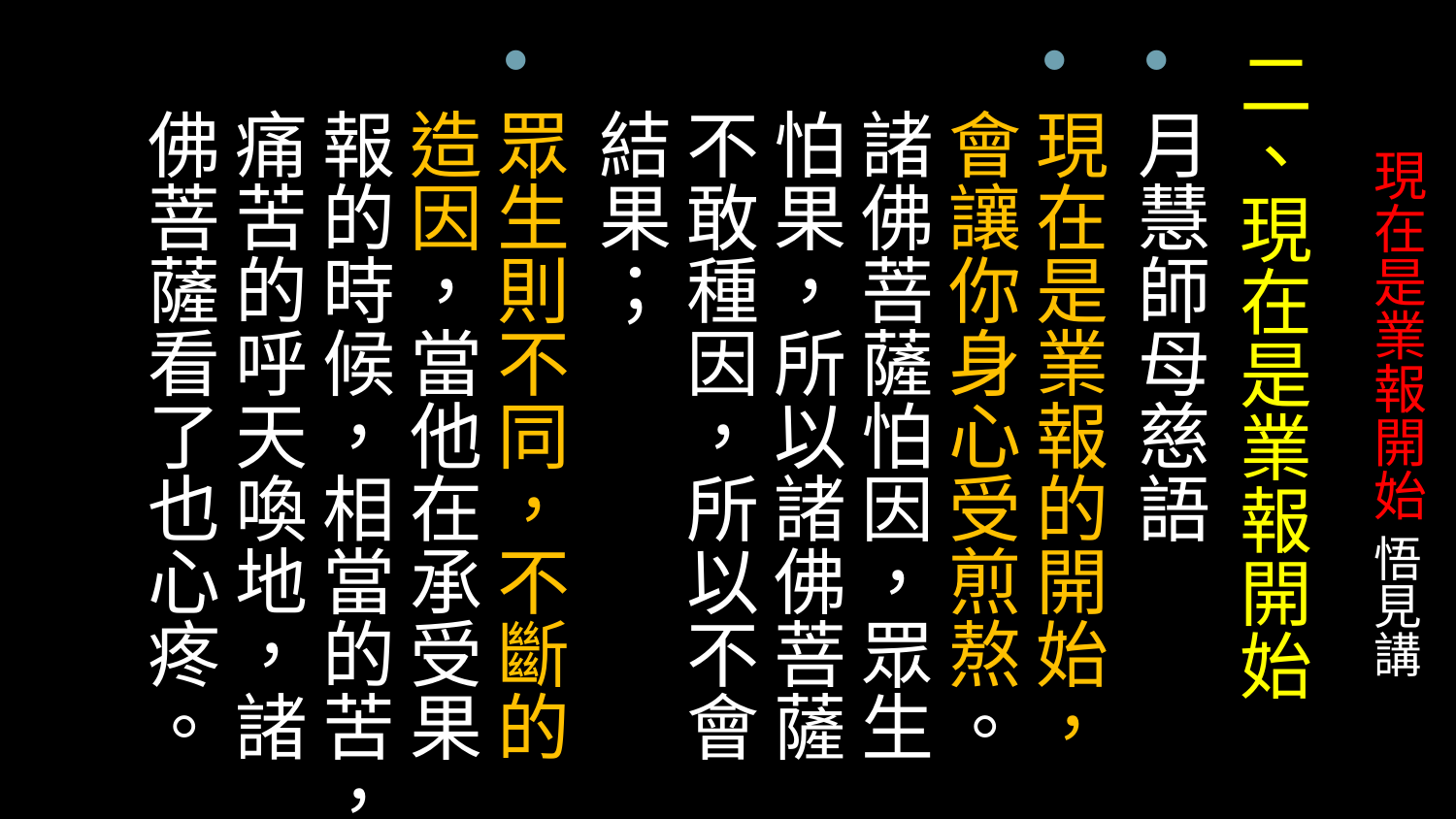

二、現在是業報開始
月慧師母慈語
現在是業報的開始，會讓你身心受煎熬。諸佛菩薩怕因，眾生怕果，所以諸佛菩薩不敢種因，所以不會結果；
眾生則不同，不斷的造因，當他在承受果報的時候，相當的苦，痛苦的呼天喚地，諸佛菩薩看了也心疼。

# 現在是業報開始 悟見講